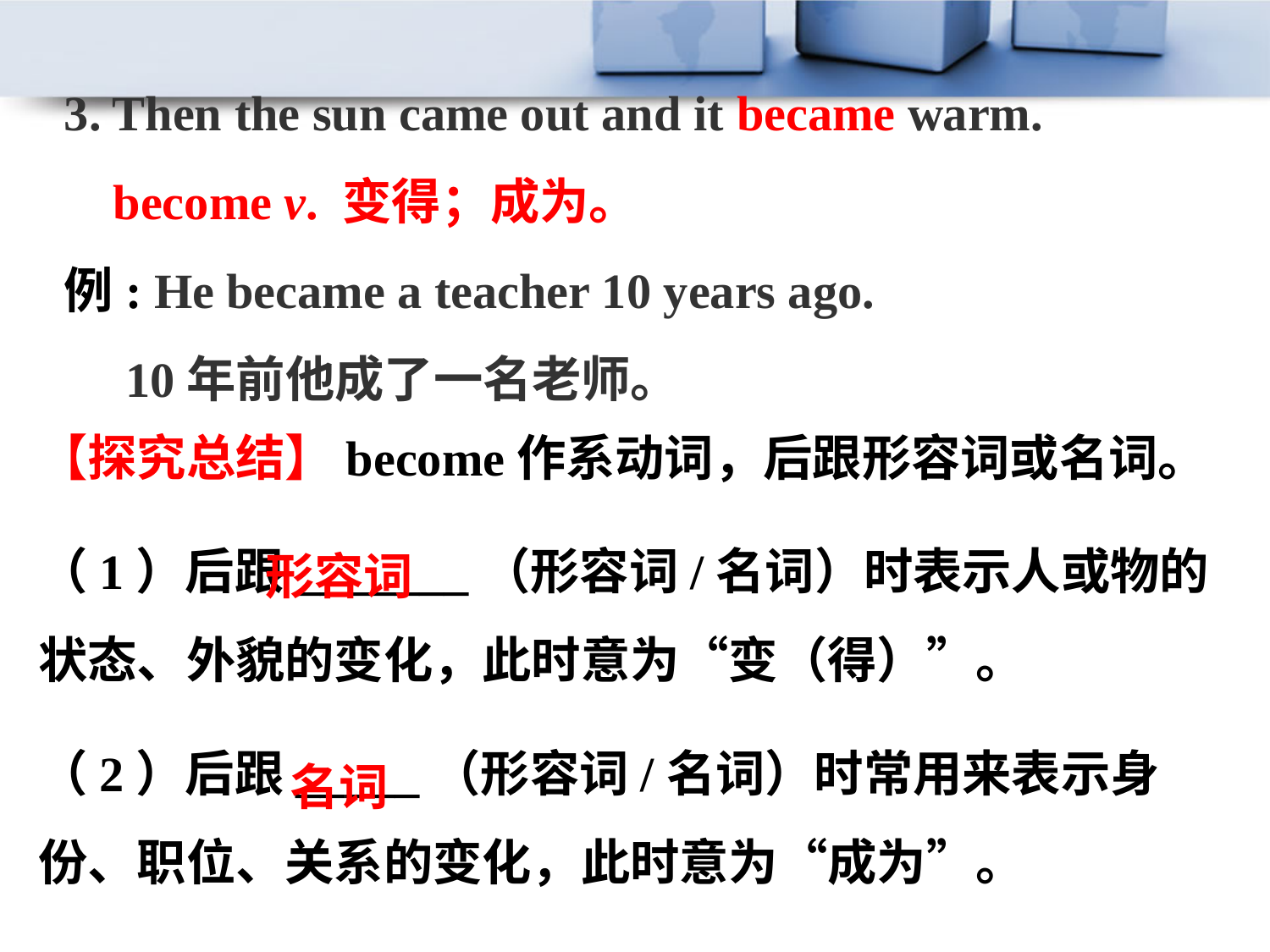

3. Then the sun came out and it became warm.
    become v. 变得；成为。
例: He became a teacher 10 years ago.
     10年前他成了一名老师。
【探究总结】become作系动词，后跟形容词或名词。
（1）后跟_______（形容词/名词）时表示人或物的状态、外貌的变化，此时意为“变（得）”。
（2）后跟_____（形容词/名词）时常用来表示身份、职位、关系的变化，此时意为“成为”。
形容词
名词